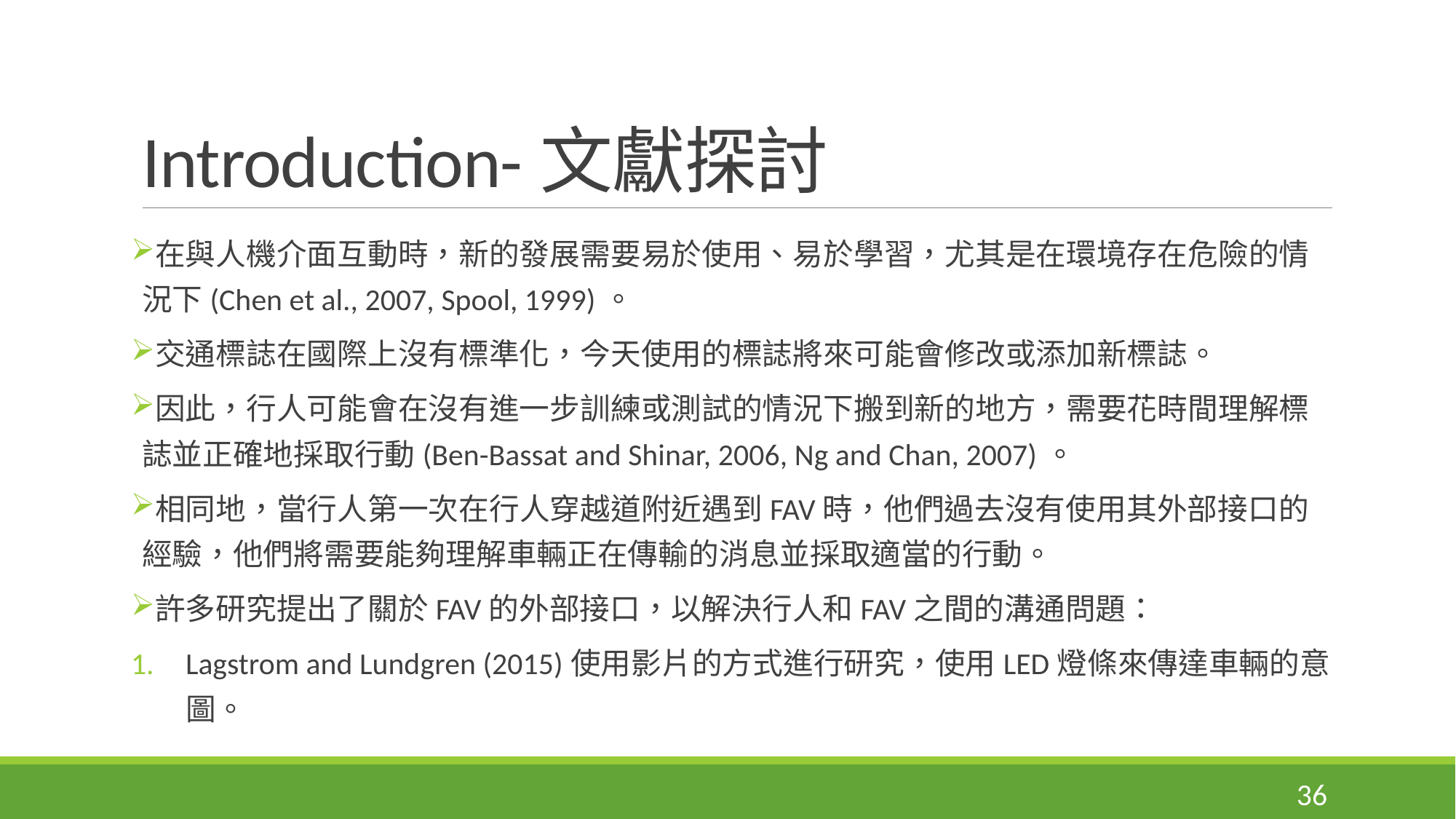

# Introduction-文獻探討
在與人機介面互動時，新的發展需要易於使用、易於學習，尤其是在環境存在危險的情況下(Chen et al., 2007, Spool, 1999)。
交通標誌在國際上沒有標準化，今天使用的標誌將來可能會修改或添加新標誌。
因此，行人可能會在沒有進一步訓練或測試的情況下搬到新的地方，需要花時間理解標誌並正確地採取行動(Ben-Bassat and Shinar, 2006, Ng and Chan, 2007)。
相同地，當行人第一次在行人穿越道附近遇到FAV時，他們過去沒有使用其外部接口的經驗，他們將需要能夠理解車輛正在傳輸的消息並採取適當的行動。
許多研究提出了關於FAV的外部接口，以解決行人和FAV之間的溝通問題：
Lagstrom and Lundgren (2015)使用影片的方式進行研究，使用LED燈條來傳達車輛的意圖。

36